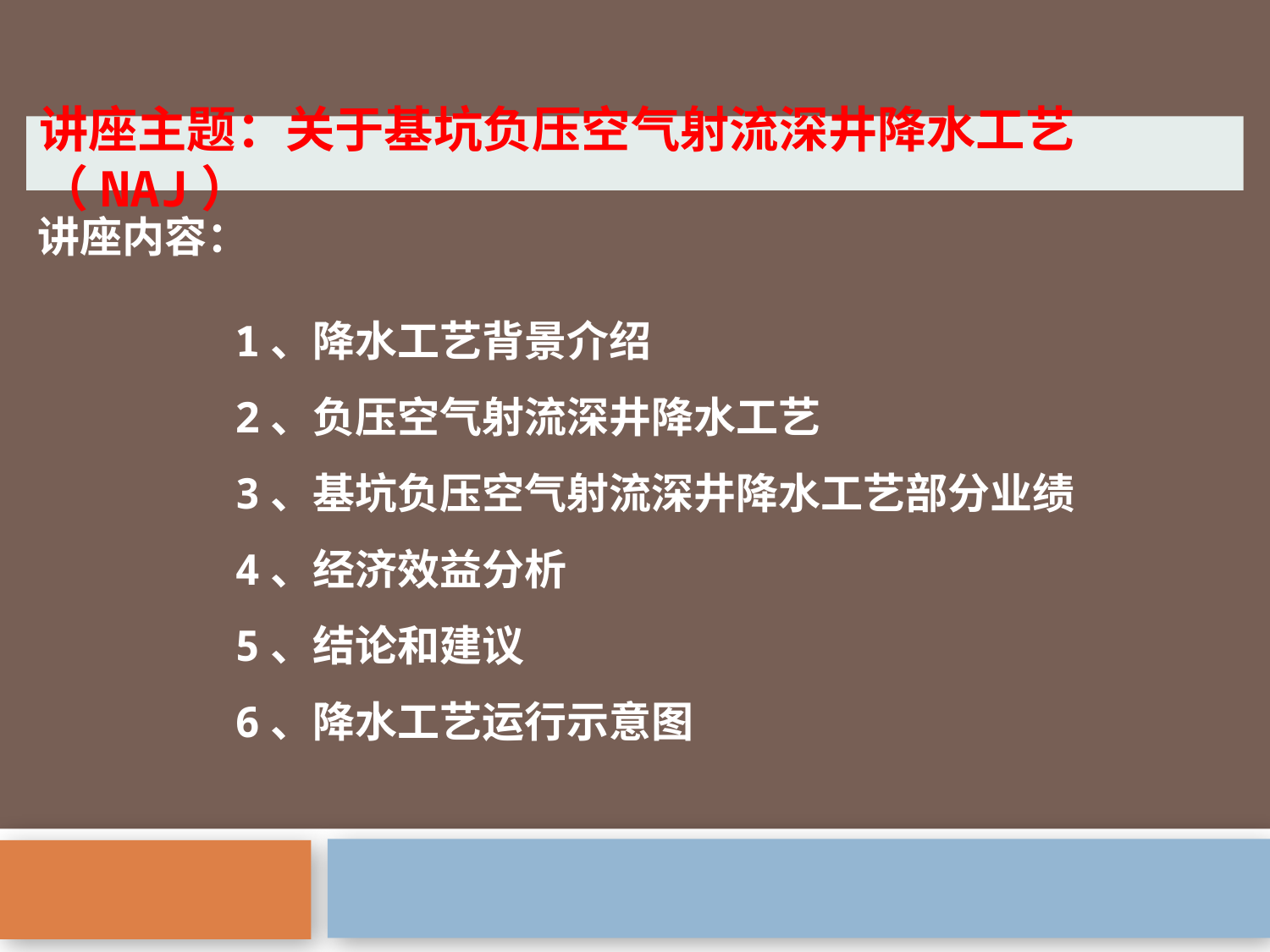

# 讲座主题：关于基坑负压空气射流深井降水工艺（NAJ）
讲座内容：
1、降水工艺背景介绍
2、负压空气射流深井降水工艺
3、基坑负压空气射流深井降水工艺部分业绩
4、经济效益分析
5、结论和建议
6、降水工艺运行示意图